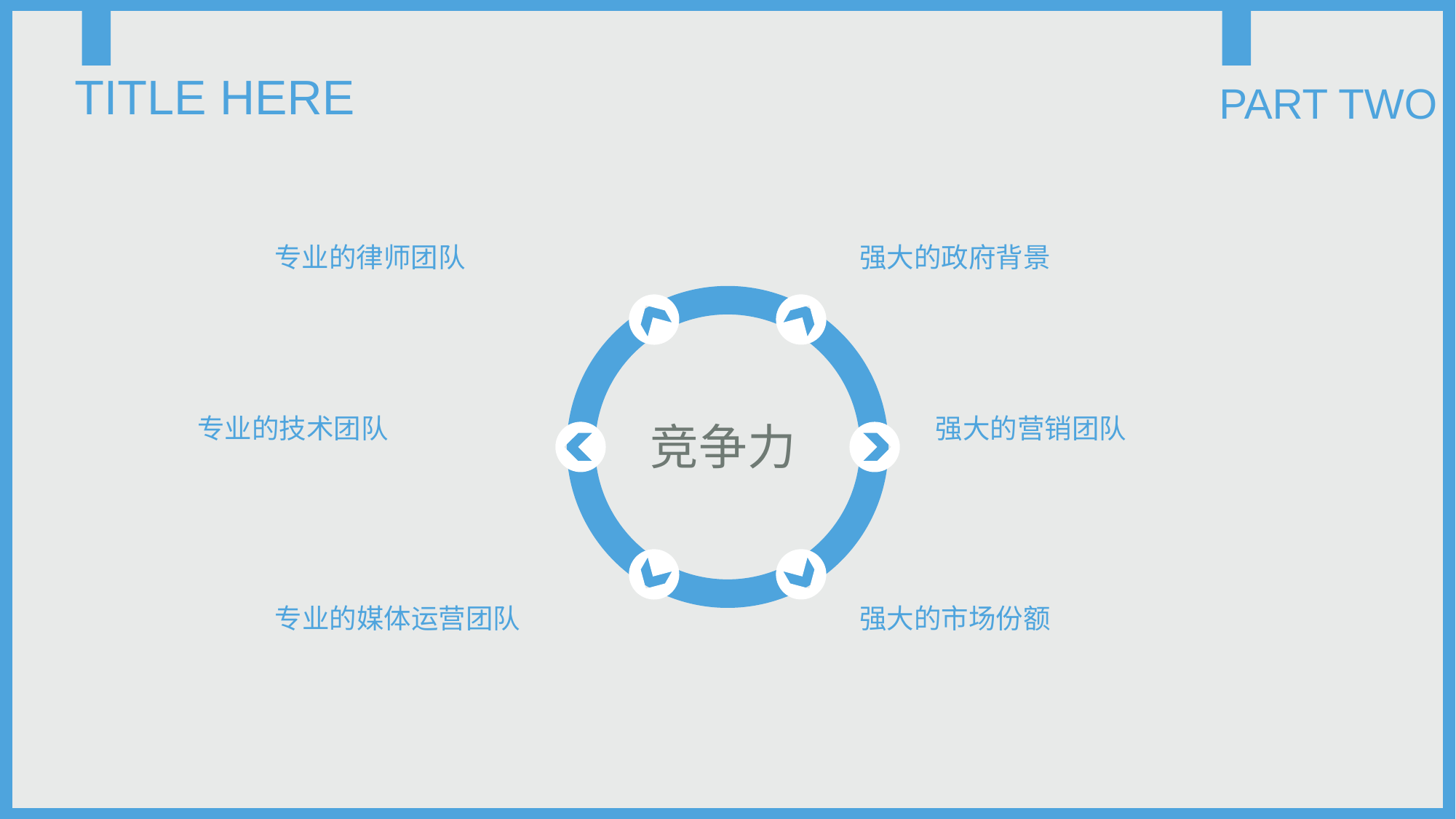

TITLE HERE
PART TWO
专业的律师团队
强大的政府背景

专业的技术团队
强大的营销团队
竞争力
专业的媒体运营团队
强大的市场份额